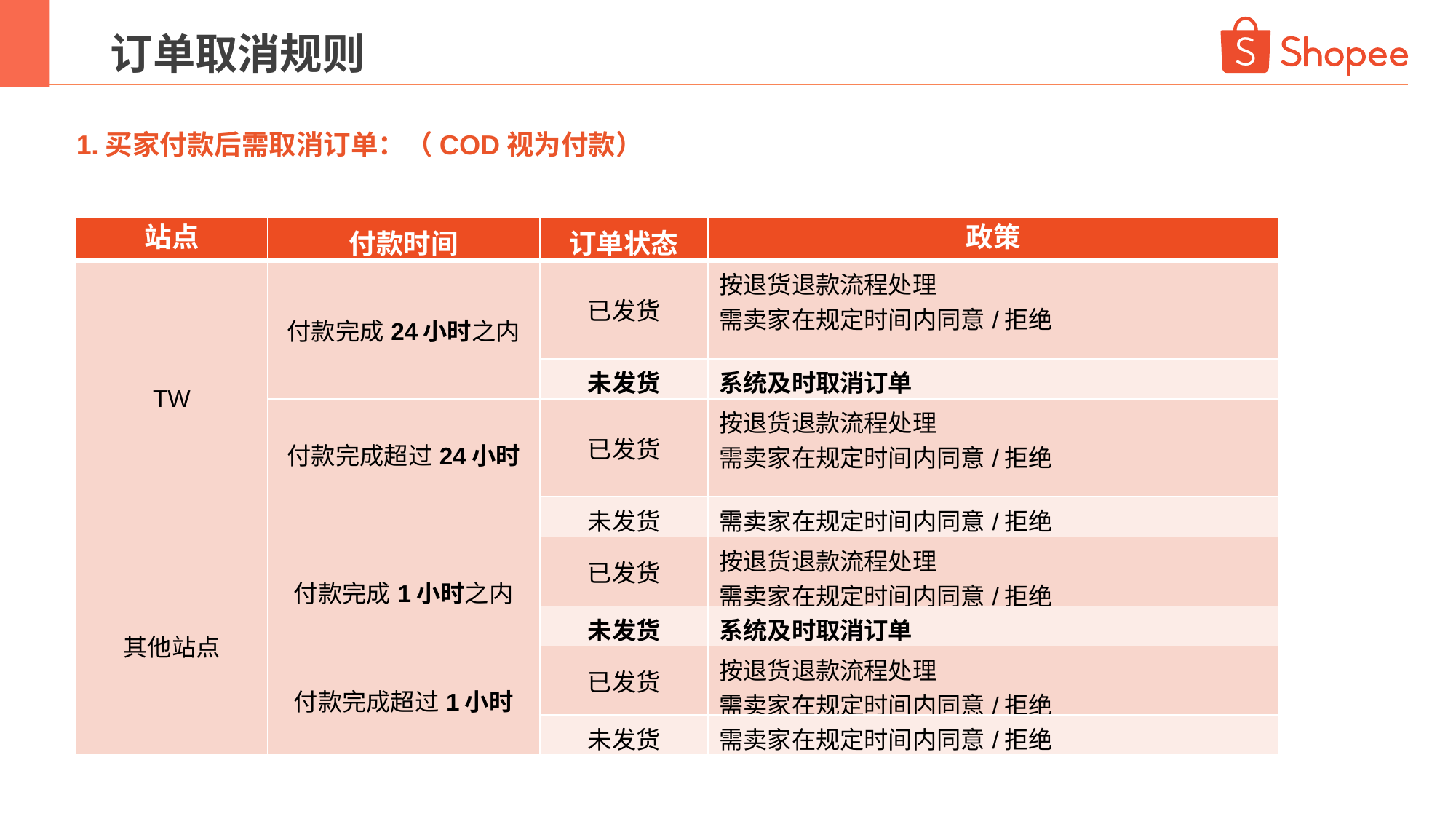

订单取消规则
1.买家付款后需取消订单：（COD视为付款）
| 站点 | 付款时间 | 订单状态 | 政策 |
| --- | --- | --- | --- |
| TW | 付款完成24小时之内 | 已发货 | 按退货退款流程处理 需卖家在规定时间内同意/拒绝 |
|  |  | 未发货 | 系统及时取消订单 |
|  | 付款完成超过24小时 | 已发货 | 按退货退款流程处理 需卖家在规定时间内同意/拒绝 |
|  |  | 未发货 | 需卖家在规定时间内同意/拒绝 |
| 其他站点 | 付款完成1小时之内 | 已发货 | 按退货退款流程处理 需卖家在规定时间内同意/拒绝 |
|  |  | 未发货 | 系统及时取消订单 |
|  | 付款完成超过1小时 | 已发货 | 按退货退款流程处理 需卖家在规定时间内同意/拒绝 |
|  |  | 未发货 | 需卖家在规定时间内同意/拒绝 |